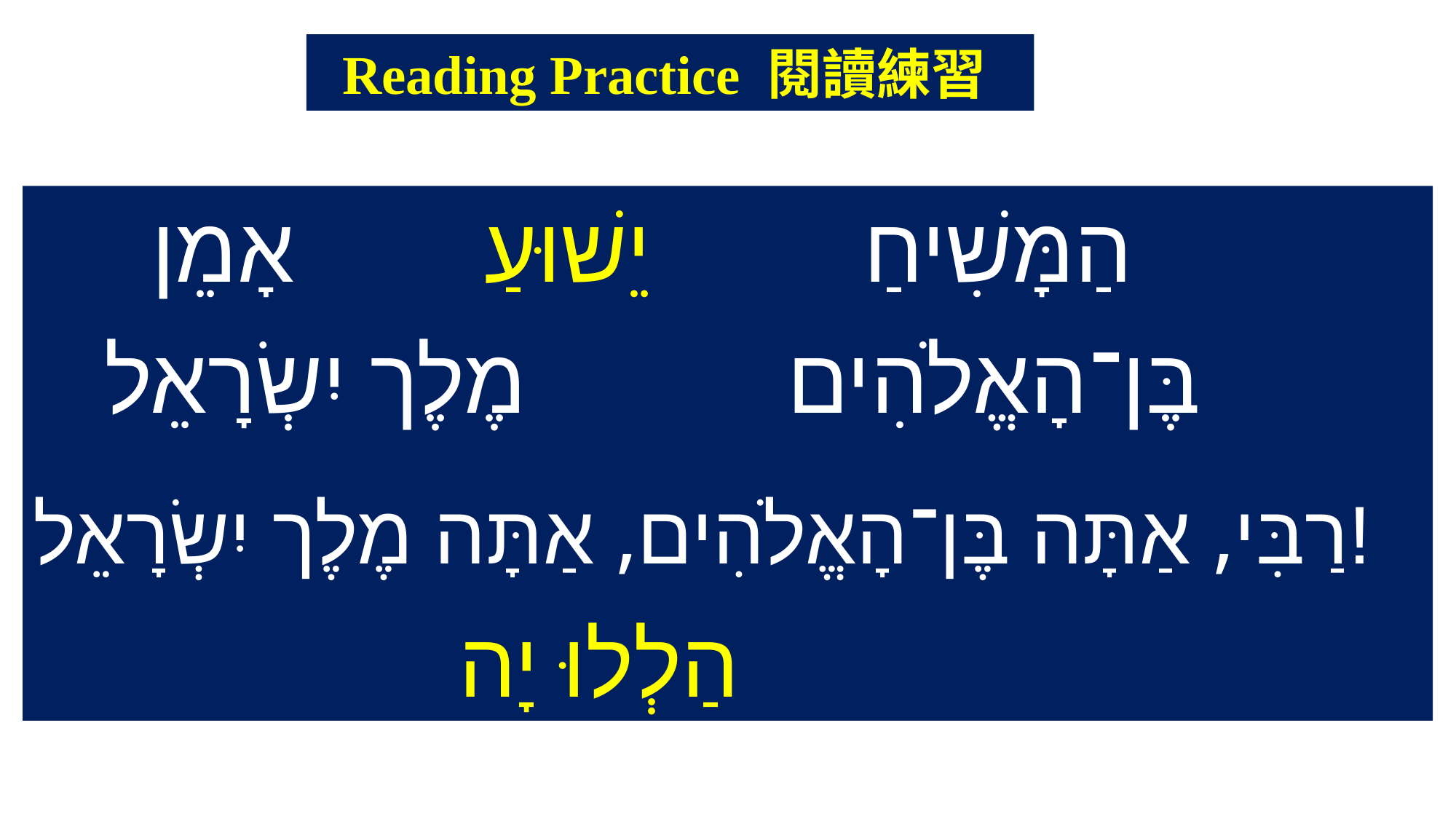

Reading Practice 閱讀練習
     הַמָּשִׁיחַ         יֵשׁוּעַ        אָמֵן

   מֶלֶך יִשְׂרָאֵל           ‎בֶּן־הָאֱלֹהִים

‎רַבִּי, אַתָּה בֶּן־הָאֱלֹהִים, אַתָּה מֶלֶך יִשְׂרָאֵל!

                  ‎הַלְלוּ יָה